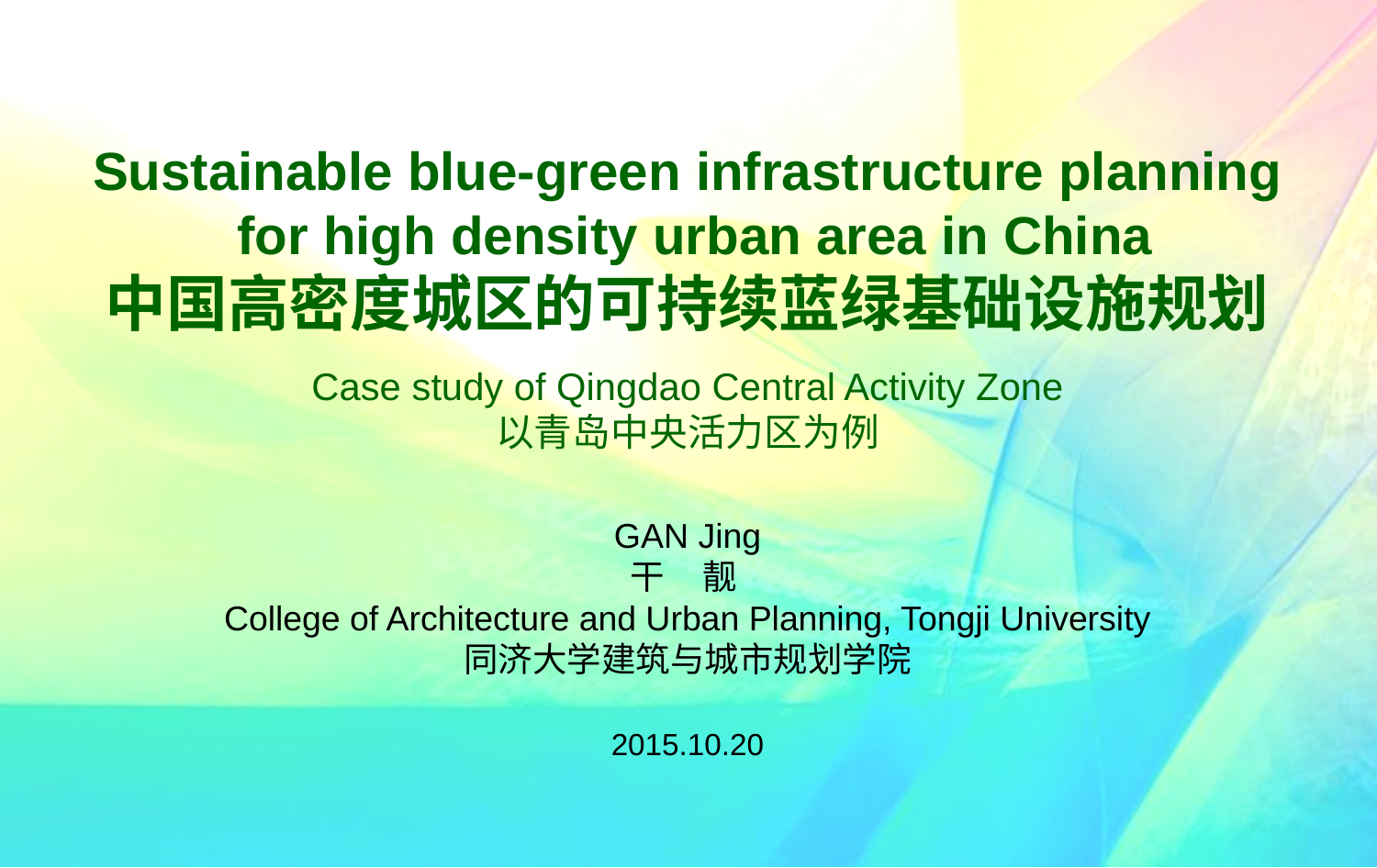

Sustainable blue-green infrastructure planning
 for high density urban area in China
中国高密度城区的可持续蓝绿基础设施规划

Case study of Qingdao Central Activity Zone
以青岛中央活力区为例

GAN Jing
干     靓
College of Architecture and Urban Planning, Tongji University
同济大学建筑与城市规划学院

2015.10.20